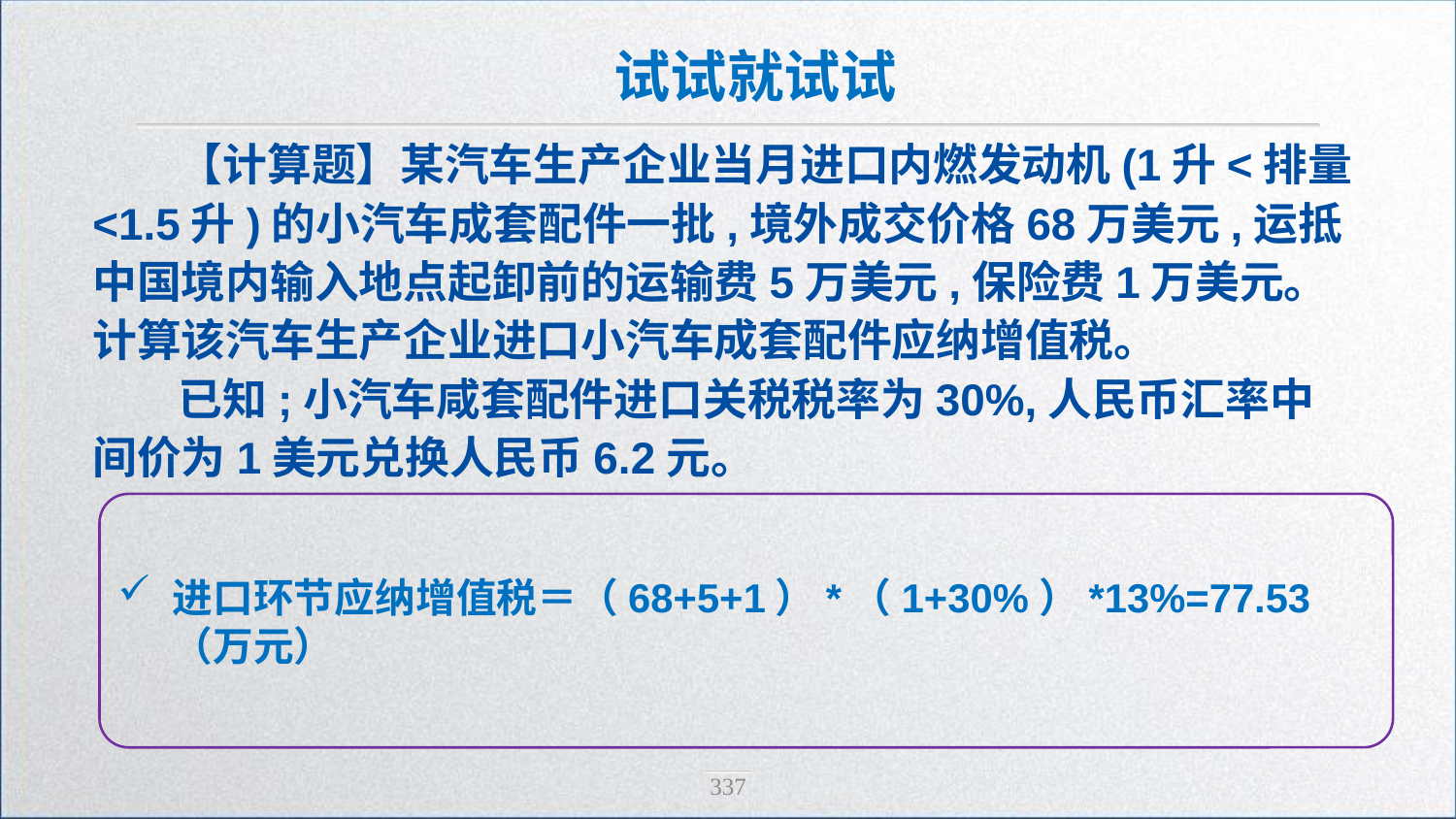

试试就试试
【计算题】某汽车生产企业当月进口内燃发动机(1升<排量<1.5升)的小汽车成套配件一批,境外成交价格68万美元,运抵中国境内输入地点起卸前的运输费5万美元,保险费1万美元。计算该汽车生产企业进口小汽车成套配件应纳增值税。
已知;小汽车咸套配件进口关税税率为30%,人民币汇率中间价为1美元兑换人民币6.2元。
进口环节应纳增值税＝（68+5+1）*（1+30%）*13%=77.53（万元）
337